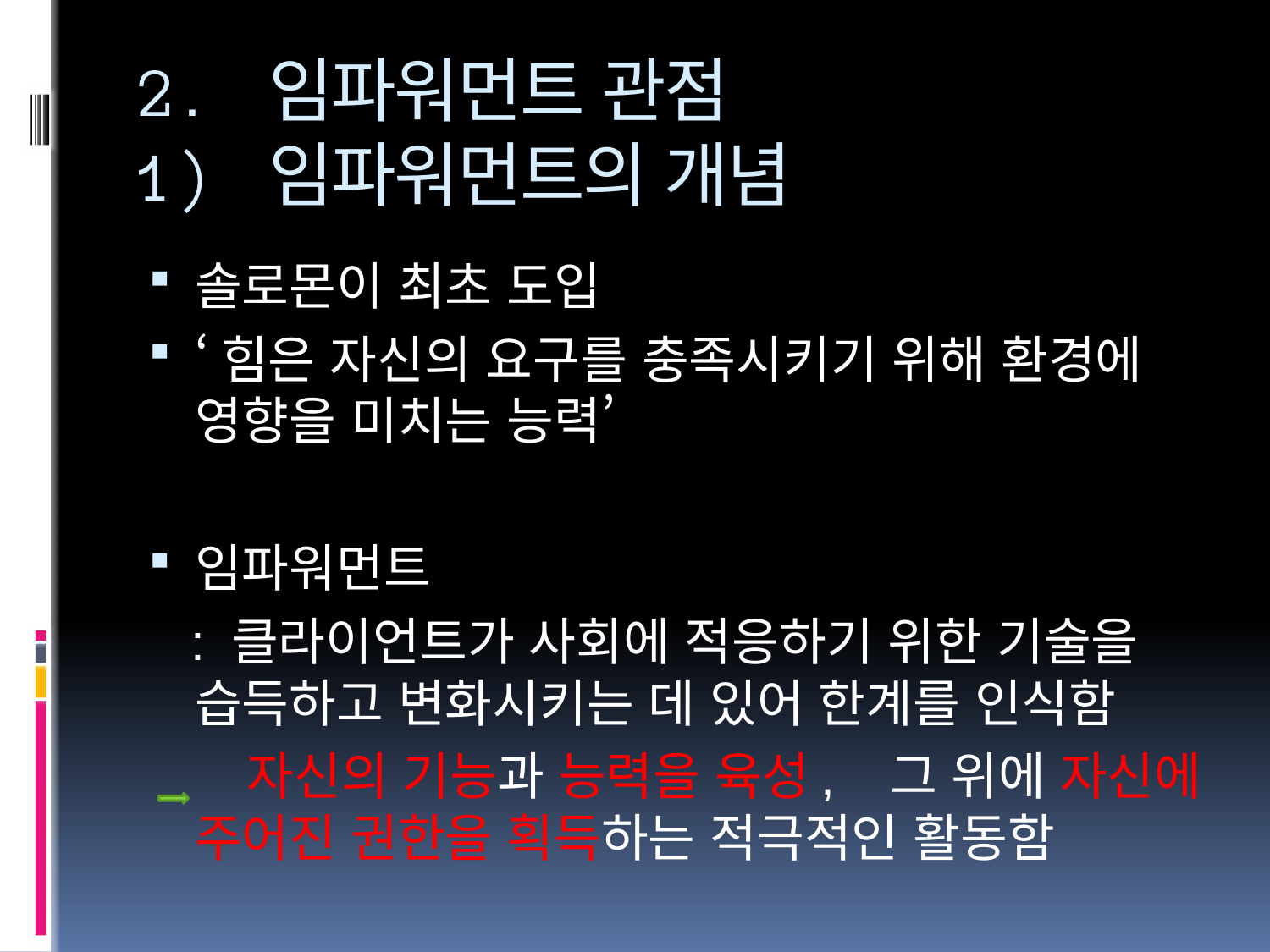

# 2. 임파워먼트 관점 1) 임파워먼트의 개념
솔로몬이 최초 도입
‘힘은 자신의 요구를 충족시키기 위해 환경에 영향을 미치는 능력’

임파워먼트
   : 클라이언트가 사회에 적응하기 위한 기술을 습득하고 변화시키는 데 있어 한계를 인식함
      자신의 기능과 능력을 육성,   그 위에 자신에 주어진 권한을 획득하는 적극적인 활동함